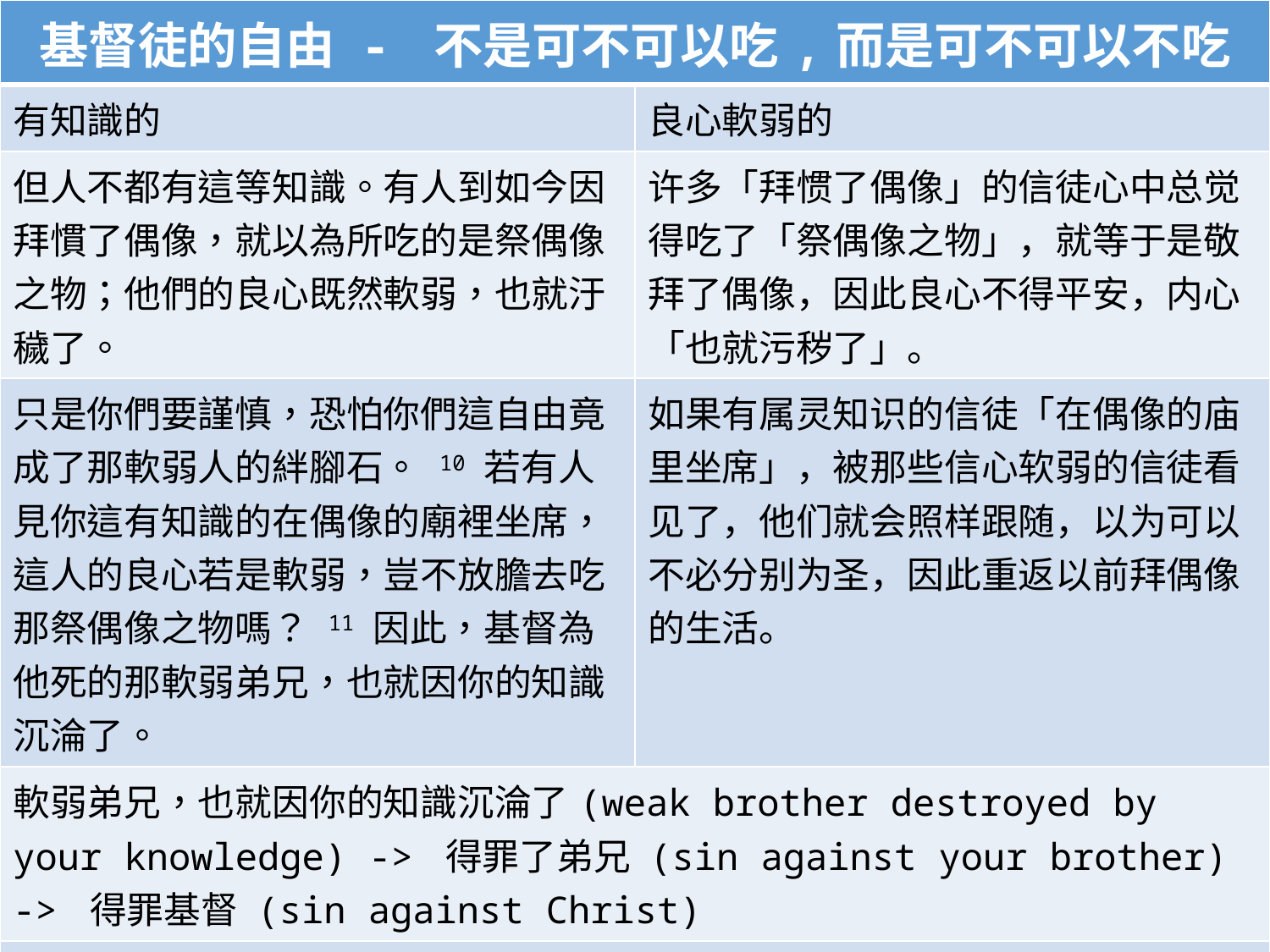

| 基督徒的自由 - 不是可不可以吃,而是可不可以不吃 |  |
| --- | --- |
| 有知識的 | 良心軟弱的 |
| 但人不都有這等知識。有人到如今因拜慣了偶像，就以為所吃的是祭偶像之物；他們的良心既然軟弱，也就汙穢了。 | 许多「拜惯了偶像」的信徒心中总觉得吃了「祭偶像之物」，就等于是敬拜了偶像，因此良心不得平安，内心「也就污秽了」。 |
| 只是你們要謹慎，恐怕你們這自由竟成了那軟弱人的絆腳石。 10 若有人見你這有知識的在偶像的廟裡坐席，這人的良心若是軟弱，豈不放膽去吃那祭偶像之物嗎？ 11 因此，基督為他死的那軟弱弟兄，也就因你的知識沉淪了。 | 如果有属灵知识的信徒「在偶像的庙里坐席」，被那些信心软弱的信徒看见了，他们就会照样跟随，以为可以不必分别为圣，因此重返以前拜偶像的生活。 |
| 軟弱弟兄，也就因你的知識沉淪了(weak brother destroyed by your knowledge) -> 得罪了弟兄 (sin against your brother) -> 得罪基督 (sin against Christ) |  |
| 其實食物不能叫神看中我們，因為我們不吃也無損，吃也無益。 為了他人的好處犧牲自己的自由 |  |